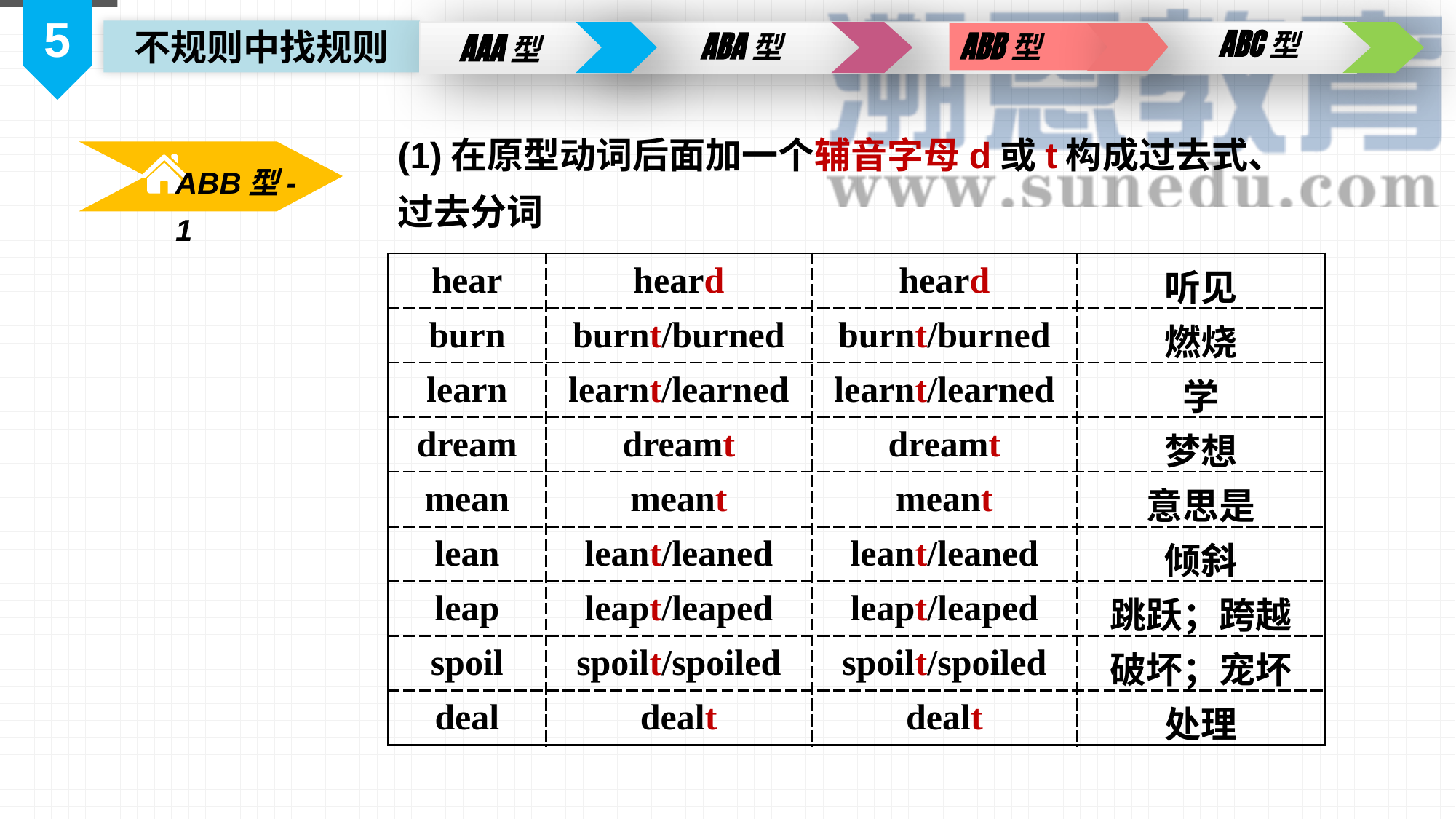

5
ABC型
不规则中找规则

ABA型
ABB型

AAA型
(1)在原型动词后面加一个辅音字母d或t构成过去式、过去分词

ABB型-1
| hear | heard | heard | 听见 |
| --- | --- | --- | --- |
| burn | burnt/burned | burnt/burned | 燃烧 |
| learn | learnt/learned | learnt/learned | 学 |
| dream | dreamt | dreamt | 梦想 |
| mean | meant | meant | 意思是 |
| lean | leant/leaned | leant/leaned | 倾斜 |
| leap | leapt/leaped | leapt/leaped | 跳跃；跨越 |
| spoil | spoilt/spoiled | spoilt/spoiled | 破坏；宠坏 |
| deal | dealt | dealt | 处理 |